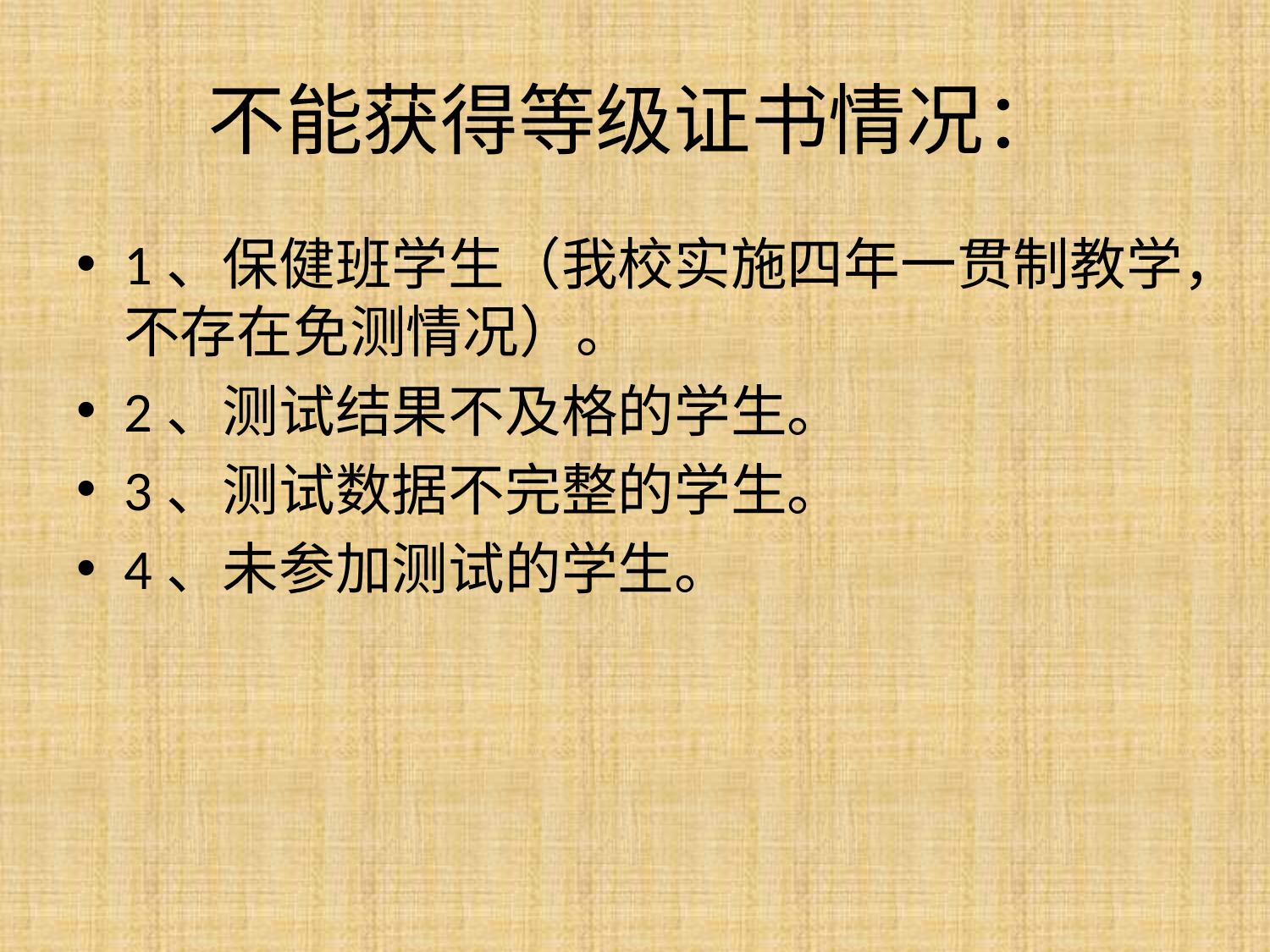

# 不能获得等级证书情况：
1、保健班学生（我校实施四年一贯制教学，不存在免测情况）。
2、测试结果不及格的学生。
3、测试数据不完整的学生。
4、未参加测试的学生。